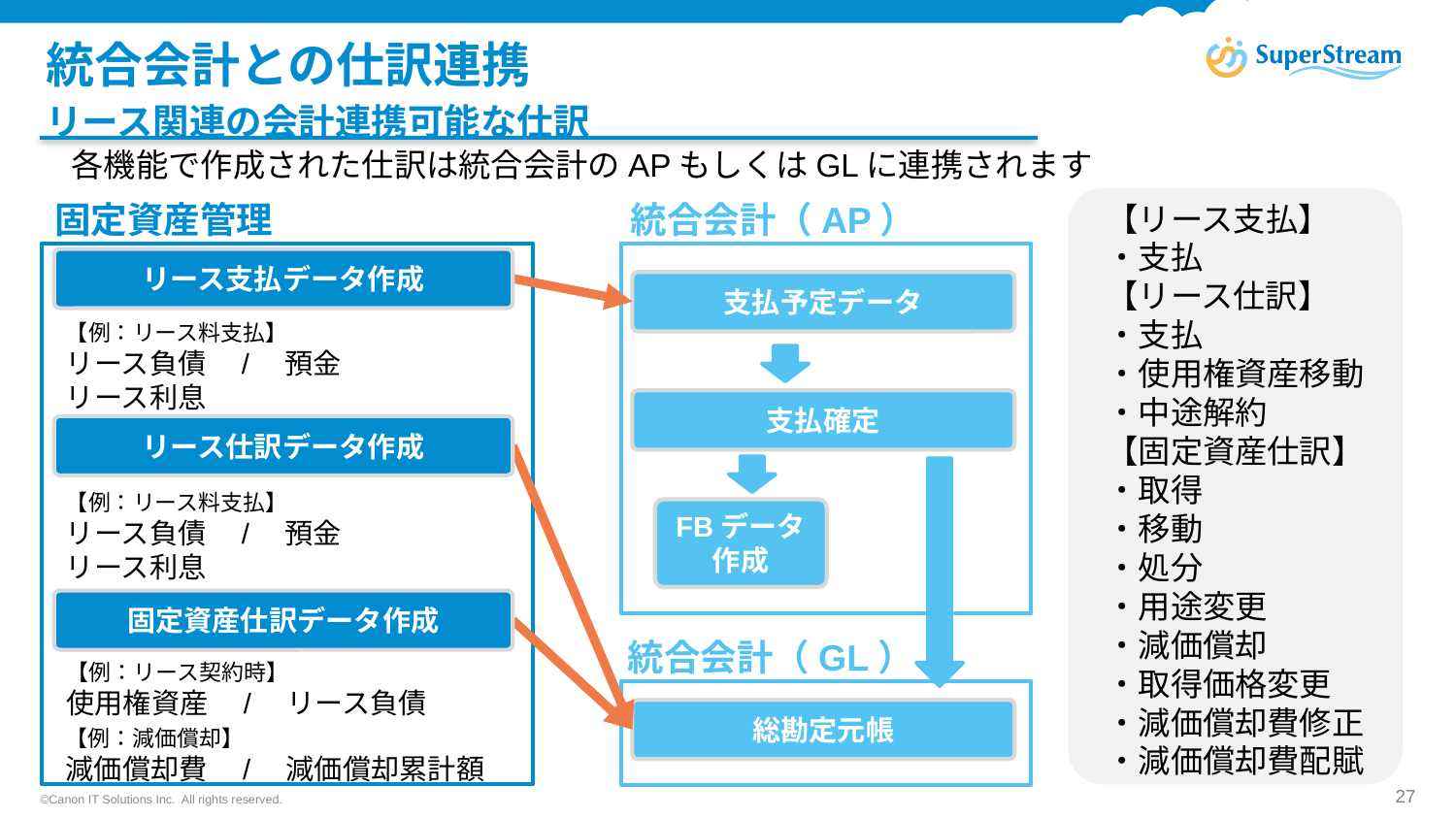

# 統合会計との仕訳連携
リース関連の会計連携可能な仕訳
各機能で作成された仕訳は統合会計のAPもしくはGLに連携されます

固定資産管理
統合会計（AP）
【リース支払】
・支払
【リース仕訳】
・支払
・使用権資産移動
・中途解約
【固定資産仕訳】
・取得
・移動
・処分
・用途変更
・減価償却
・取得価格変更
・減価償却費修正
・減価償却費配賦

リース支払データ作成
支払予定データ
【例：リース料支払】
リース負債　/　預金
リース利息

支払確定
リース仕訳データ作成

【例：リース料支払】
リース負債　/　預金
リース利息
FBデータ
作成

固定資産仕訳データ作成
統合会計（GL）
【例：リース契約時】
使用権資産　/　リース負債

総勘定元帳
【例：減価償却】
減価償却費　/　減価償却累計額
©Canon IT Solutions Inc.  All rights reserved.
27